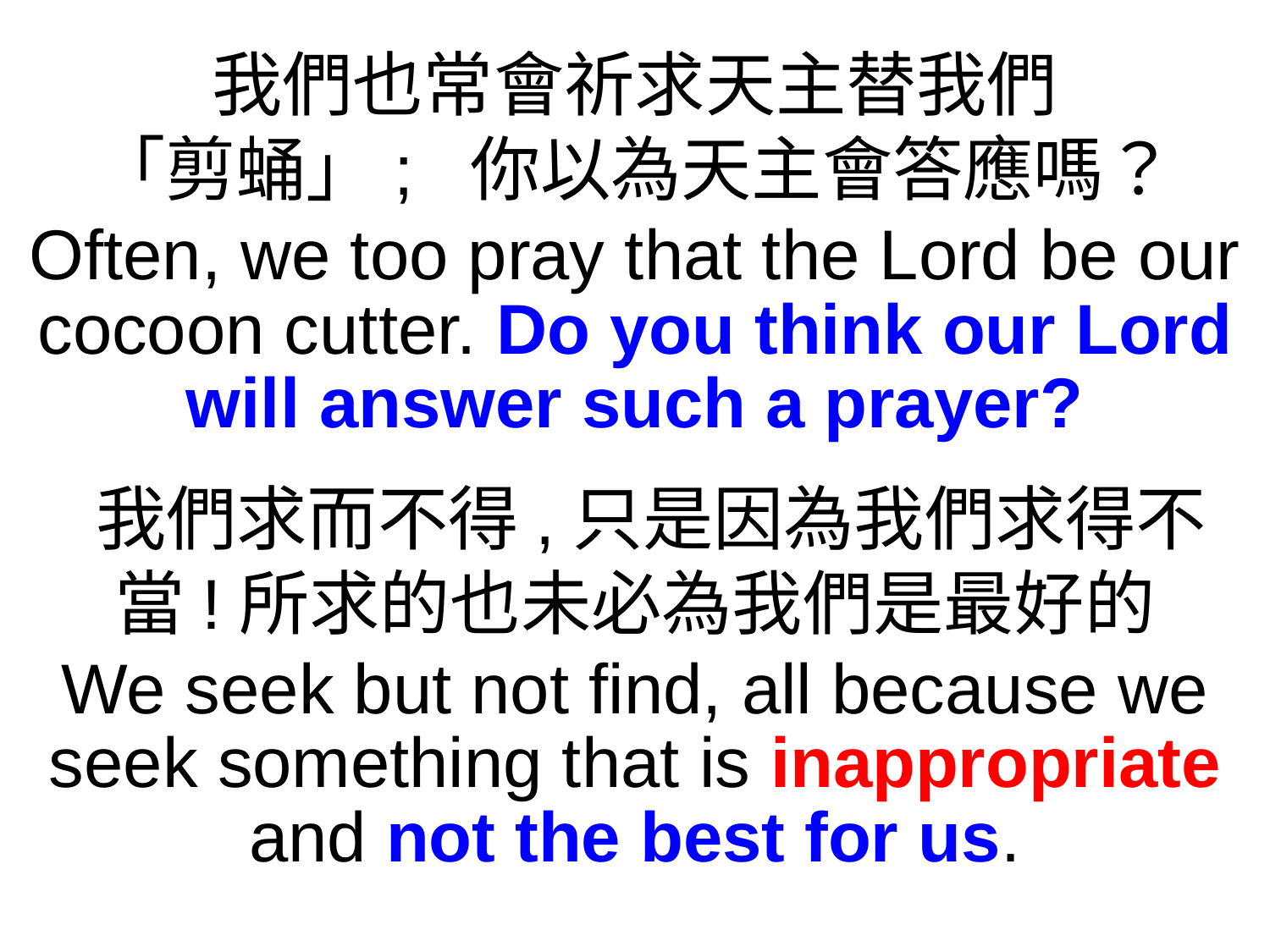

我們也常會祈求天主替我們
「剪蛹」;  你以為天主會答應嗎？
Often, we too pray that the Lord be our cocoon cutter. Do you think our Lord will answer such a prayer?
 我們求而不得,只是因為我們求得不當!所求的也未必為我們是最好的
We seek but not find, all because we seek something that is inappropriate and not the best for us.